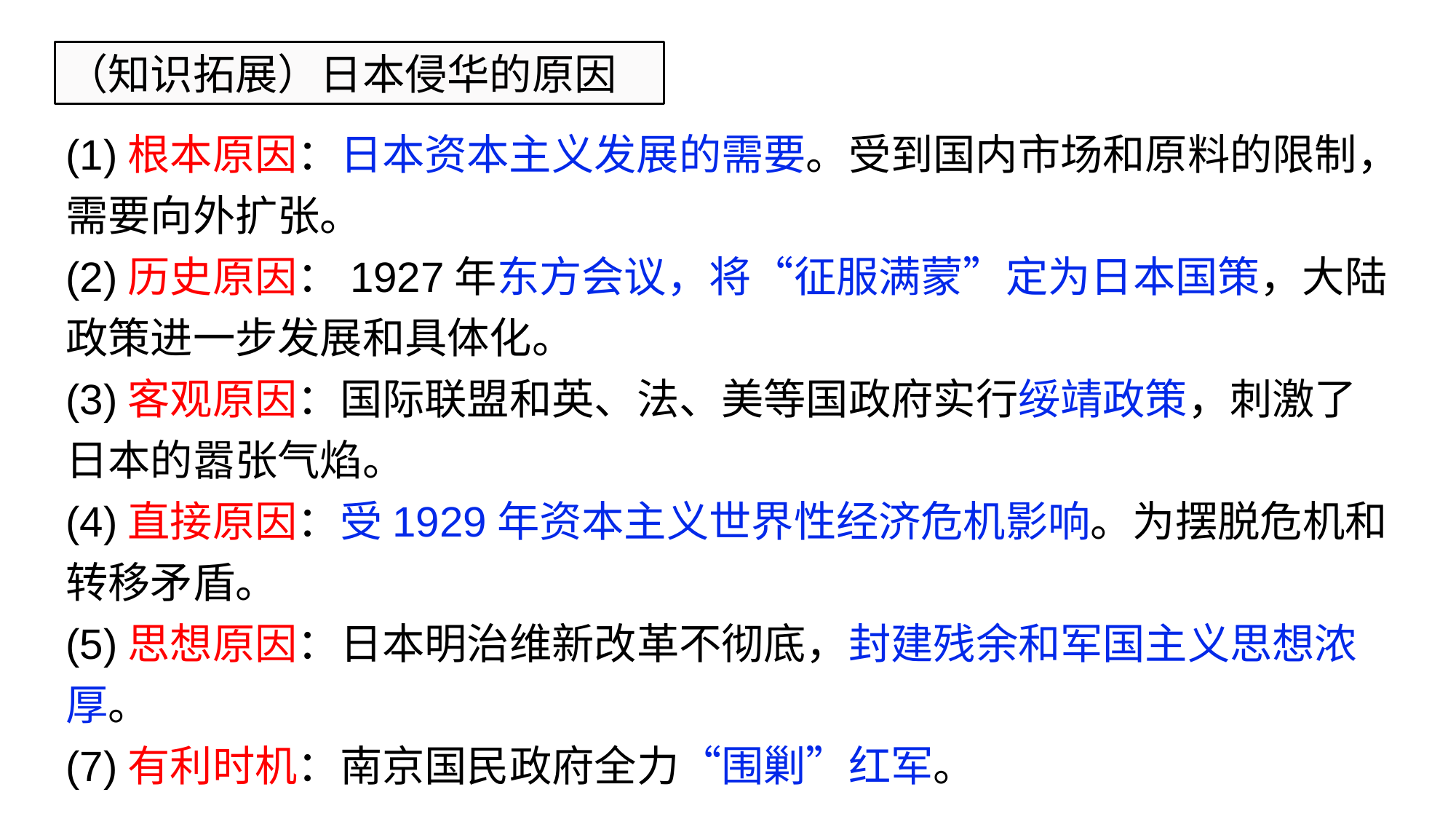

（知识拓展）日本侵华的原因
(1)根本原因：日本资本主义发展的需要。受到国内市场和原料的限制，需要向外扩张。
(2)历史原因：1927年东方会议，将“征服满蒙”定为日本国策，大陆政策进一步发展和具体化。
(3)客观原因：国际联盟和英、法、美等国政府实行绥靖政策，刺激了日本的嚣张气焰。
(4)直接原因：受1929年资本主义世界性经济危机影响。为摆脱危机和转移矛盾。
(5)思想原因：日本明治维新改革不彻底，封建残余和军国主义思想浓厚。
(7)有利时机：南京国民政府全力“围剿”红军。